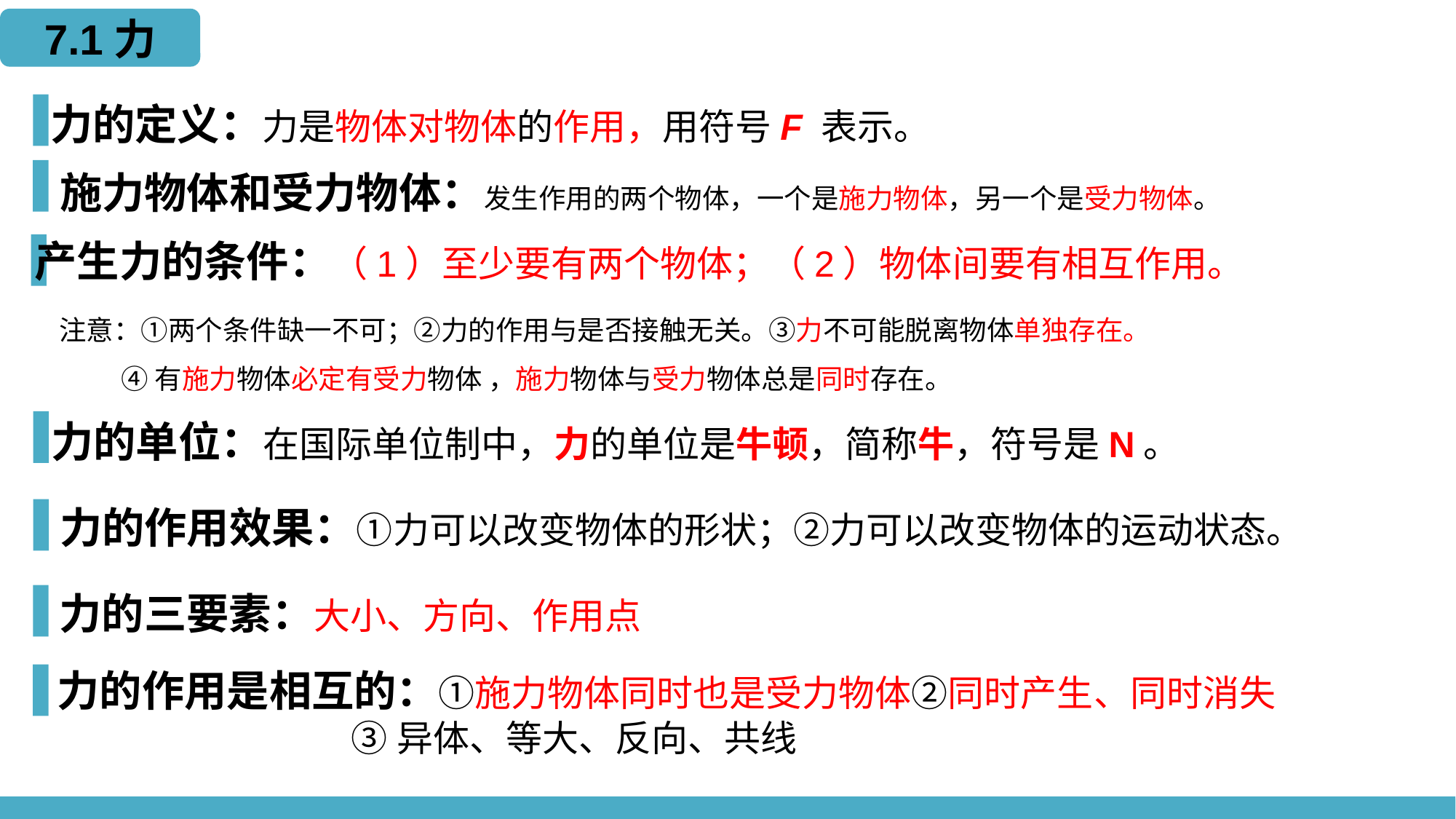

7.1力
力的定义：力是物体对物体的作用，用符号F 表示。

施力物体和受力物体：发生作用的两个物体，一个是施力物体，另一个是受力物体。

产生力的条件：（1）至少要有两个物体；（2）物体间要有相互作用。

注意：①两个条件缺一不可；②力的作用与是否接触无关。③力不可能脱离物体单独存在。
          ④有施力物体必定有受力物体 ，施力物体与受力物体总是同时存在。
力的单位：在国际单位制中，力的单位是牛顿，简称牛，符号是N。

力的作用效果：①力可以改变物体的形状；②力可以改变物体的运动状态。

力的三要素：大小、方向、作用点

力的作用是相互的：①施力物体同时也是受力物体②同时产生、同时消失
                                    ③异体、等大、反向、共线